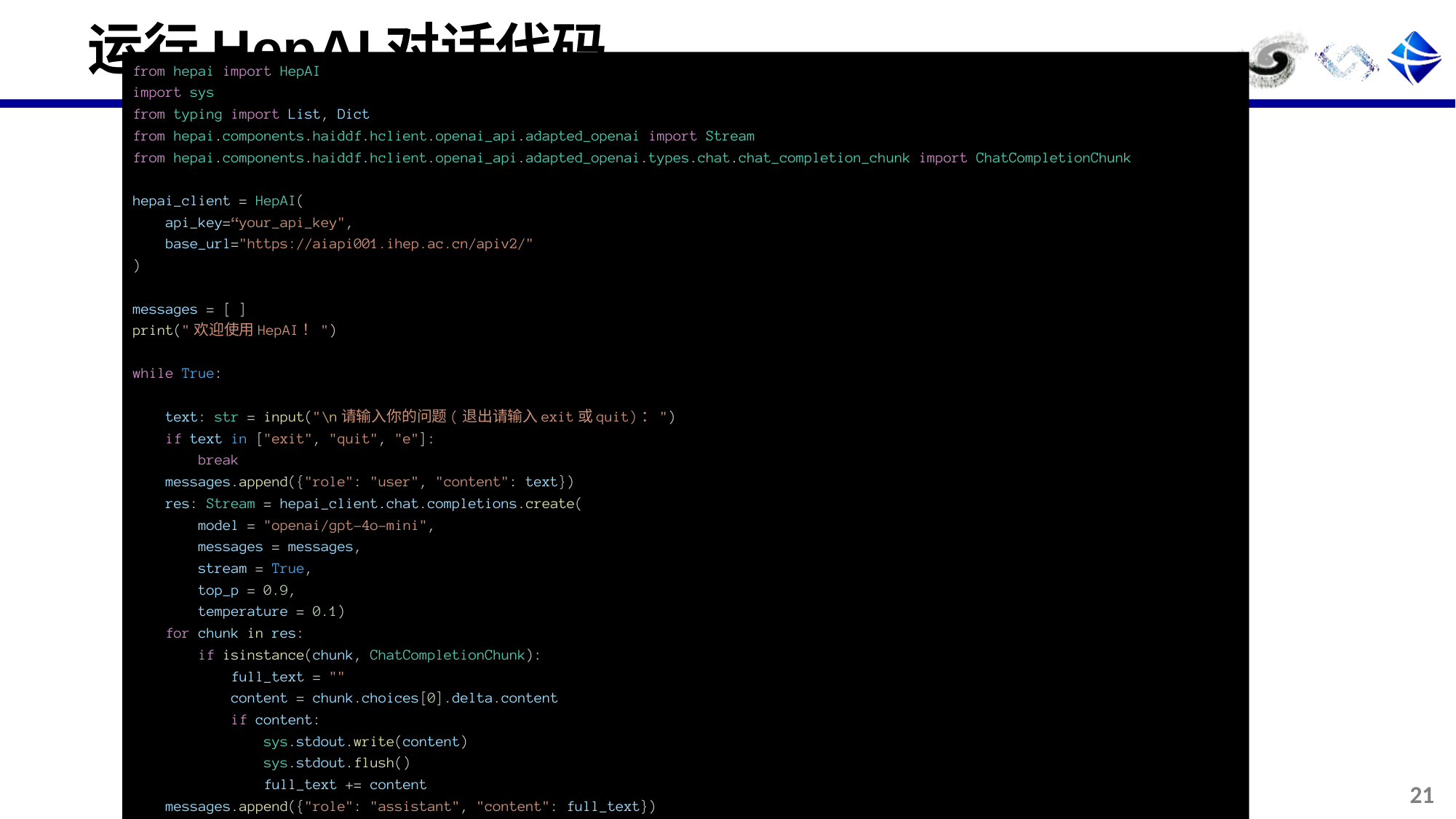

# 运行HepAI对话代码
from hepai import HepAI
import sys
from typing import List, Dict
from hepai.components.haiddf.hclient.openai_api.adapted_openai import Stream
from hepai.components.haiddf.hclient.openai_api.adapted_openai.types.chat.chat_completion_chunk import ChatCompletionChunk
hepai_client = HepAI(
    api_key=“your_api_key",
    base_url="https://aiapi001.ihep.ac.cn/apiv2/"
)
messages = [ ]
print("欢迎使用HepAI！")
while True:
    text: str = input("\n请输入你的问题(退出请输入exit或quit)：")
    if text in ["exit", "quit", "e"]:
        break
    messages.append({"role": "user", "content": text})
    res: Stream = hepai_client.chat.completions.create(
        model = "openai/gpt-4o-mini",
        messages = messages,
        stream = True,
        top_p = 0.9,
        temperature = 0.1)
    for chunk in res:
        if isinstance(chunk, ChatCompletionChunk):
            full_text = ""
            content = chunk.choices[0].delta.content
            if content:
                sys.stdout.write(content)
                sys.stdout.flush()
                full_text += content
    messages.append({"role": "assistant", "content": full_text})